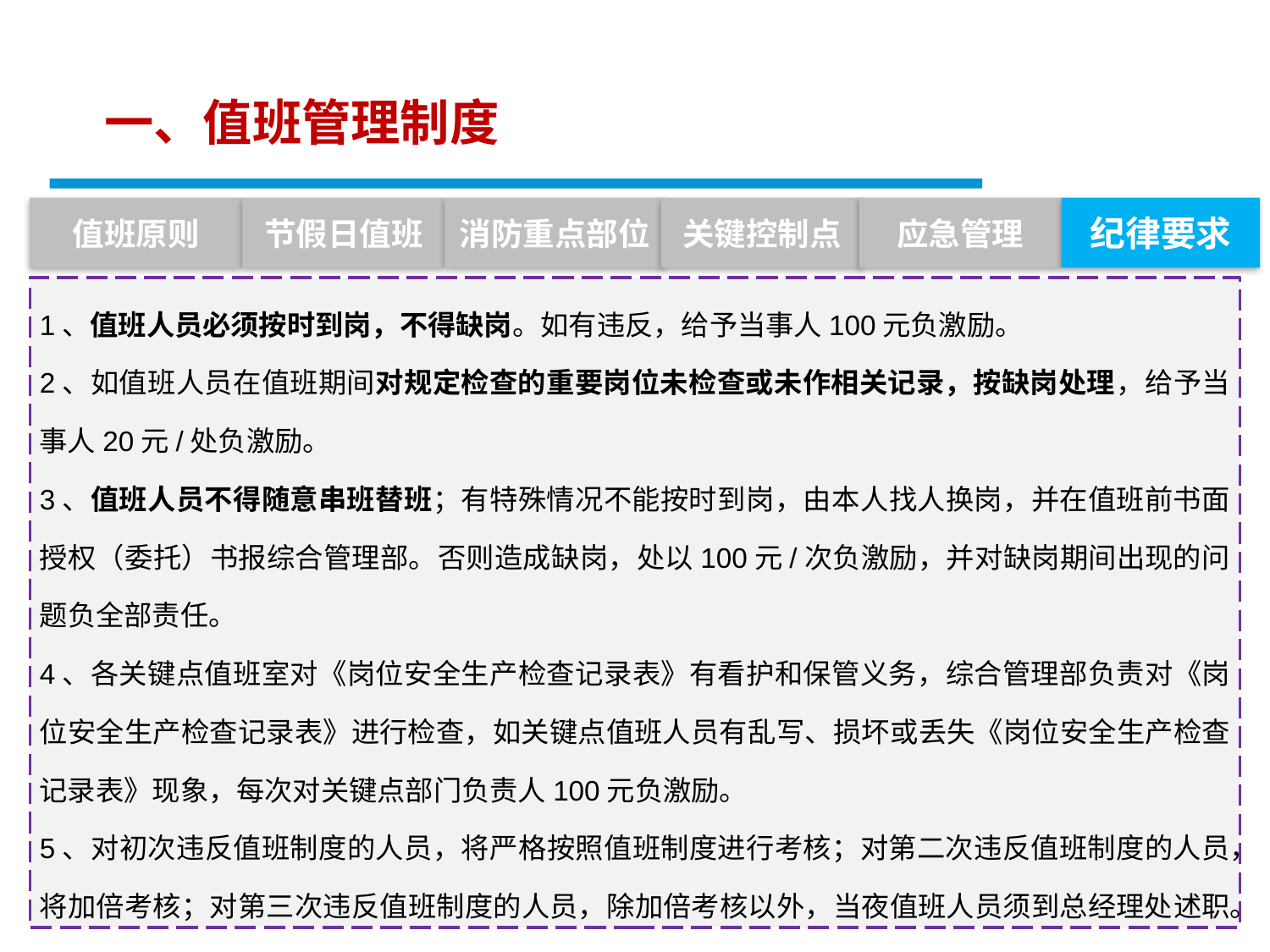

一、值班管理制度
值班原则
节假日值班
消防重点部位
关键控制点
应急管理
纪律要求
1、值班人员必须按时到岗，不得缺岗。如有违反，给予当事人100元负激励。
2、如值班人员在值班期间对规定检查的重要岗位未检查或未作相关记录，按缺岗处理，给予当事人20元/处负激励。
3、值班人员不得随意串班替班；有特殊情况不能按时到岗，由本人找人换岗，并在值班前书面授权（委托）书报综合管理部。否则造成缺岗，处以100元/次负激励，并对缺岗期间出现的问题负全部责任。
4、各关键点值班室对《岗位安全生产检查记录表》有看护和保管义务，综合管理部负责对《岗位安全生产检查记录表》进行检查，如关键点值班人员有乱写、损坏或丢失《岗位安全生产检查记录表》现象，每次对关键点部门负责人100元负激励。
5、对初次违反值班制度的人员，将严格按照值班制度进行考核；对第二次违反值班制度的人员，将加倍考核；对第三次违反值班制度的人员，除加倍考核以外，当夜值班人员须到总经理处述职。